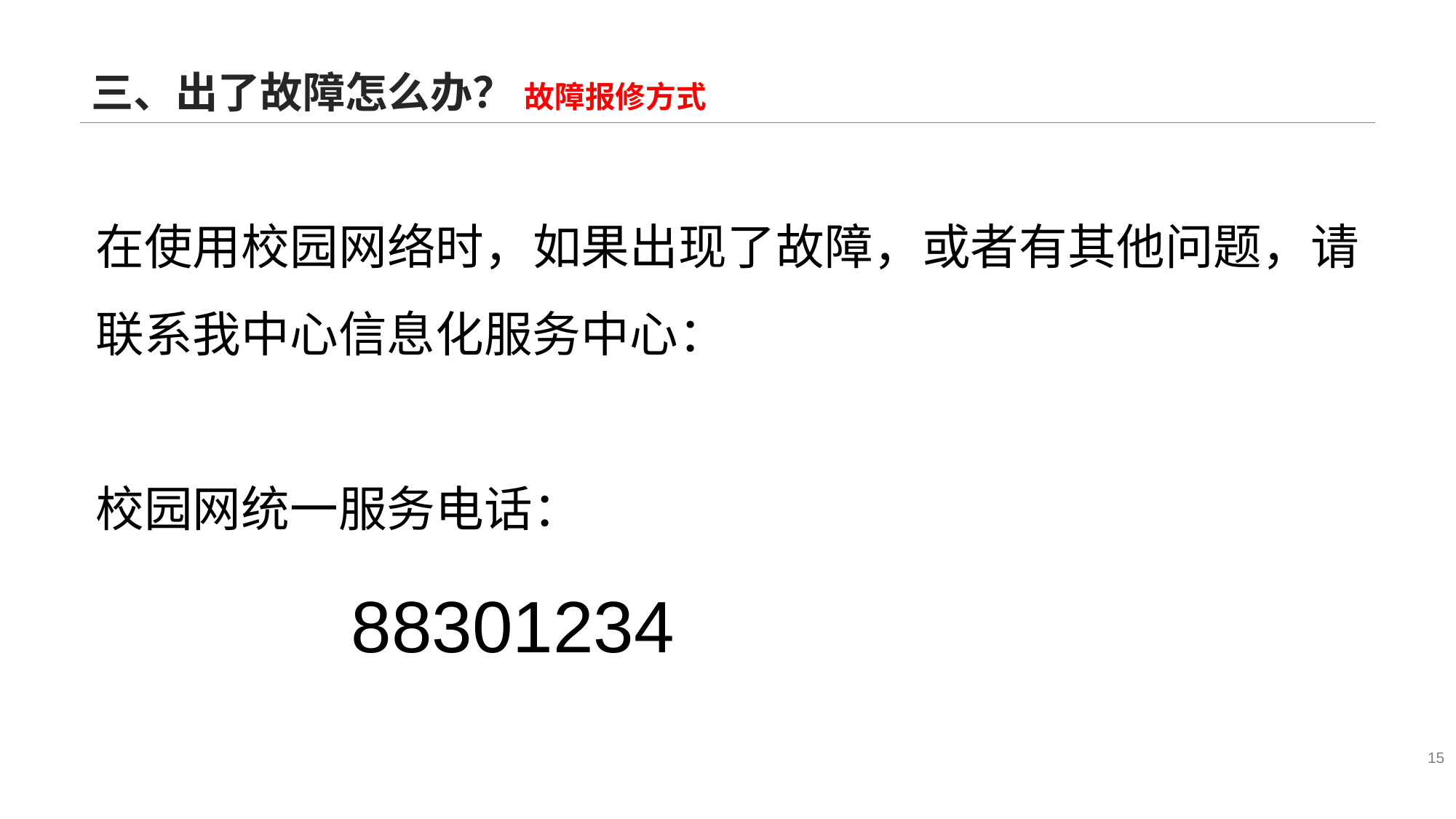

# 三、出了故障怎么办？ 故障报修方式
在使用校园网络时，如果出现了故障，或者有其他问题，请联系我中心信息化服务中心：

校园网统一服务电话：
                   88301234
15